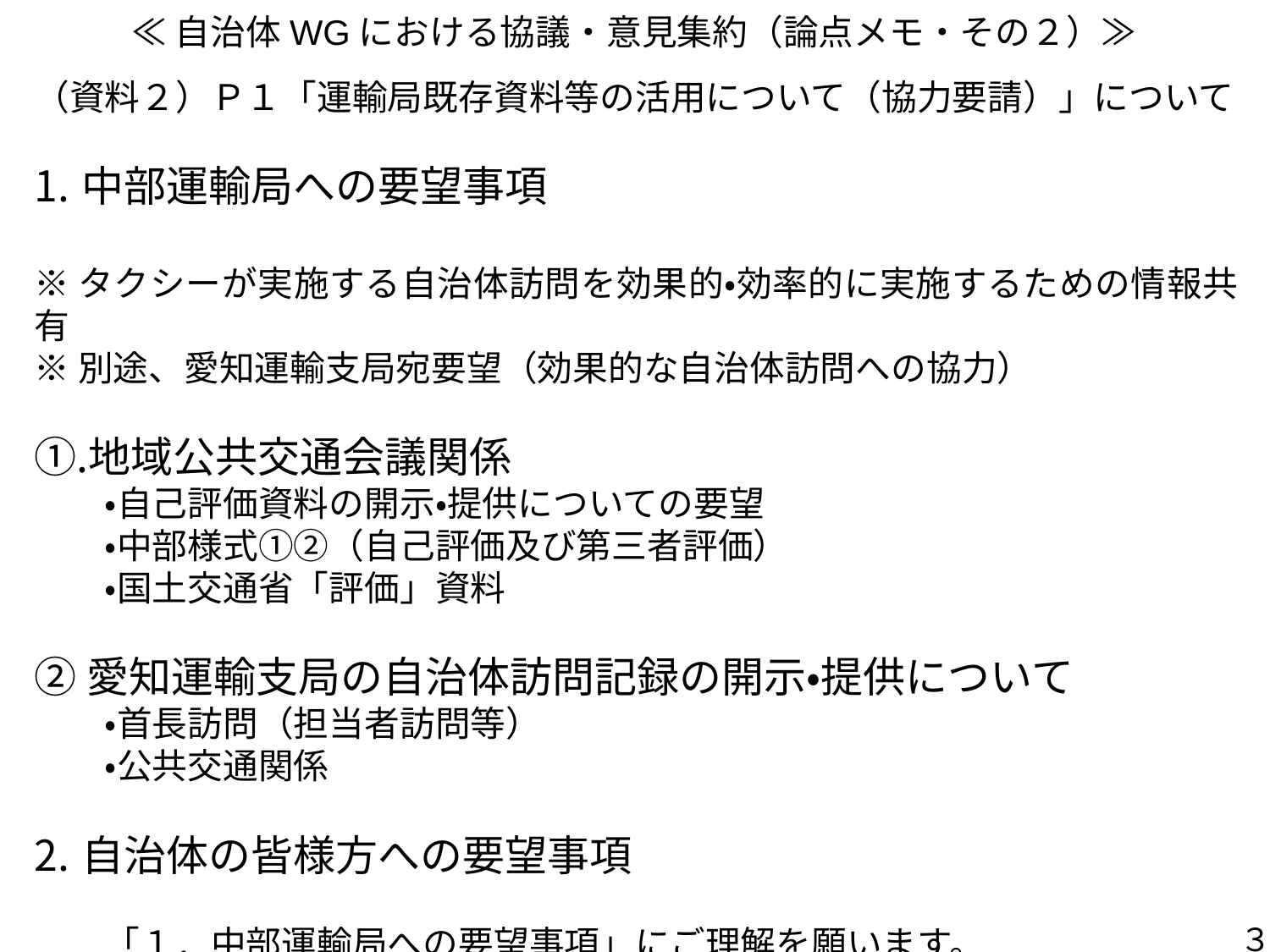

≪自治体WGにおける協議・意見集約（論点メモ・その２）≫
（資料２）Ｐ１「運輸局既存資料等の活用について（協力要請）」について

中部運輸局への要望事項

※タクシーが実施する自治体訪問を効果的・効率的に実施するための情報共有
※別途、愛知運輸支局宛要望（効果的な自治体訪問への協力）

地域公共交通会議関係
　　・自己評価資料の開示・提供についての要望
　　・中部様式①②（自己評価及び第三者評価）
　　・国土交通省「評価」資料

②愛知運輸支局の自治体訪問記録の開示・提供について
　　・首長訪問（担当者訪問等）
　　・公共交通関係

自治体の皆様方への要望事項

　　「１．中部運輸局への要望事項」にご理解を願います。
３